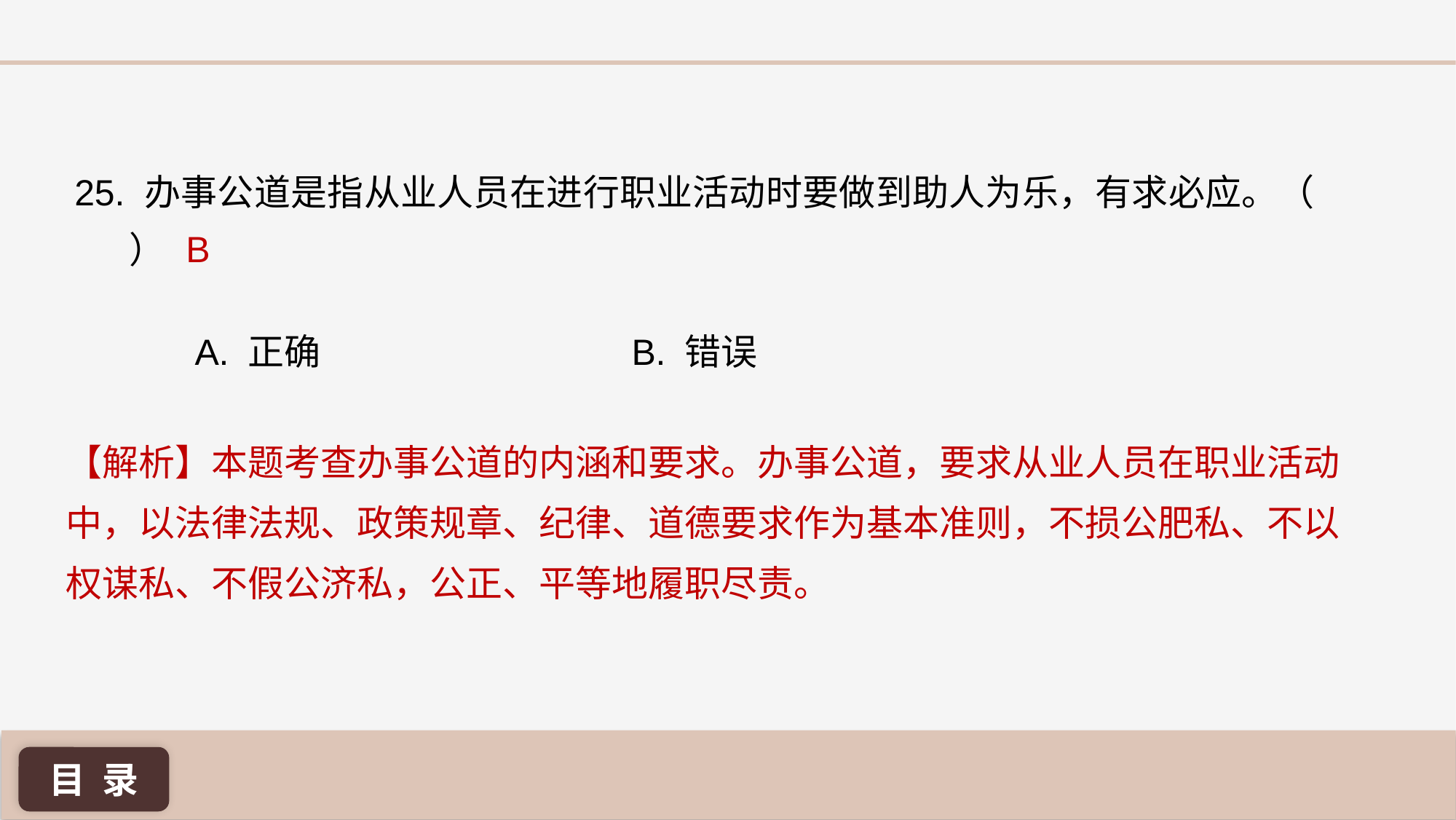

25. 办事公道是指从业人员在进行职业活动时要做到助人为乐，有求必应。（        ）
B
A. 正确 			B. 错误
【解析】本题考查办事公道的内涵和要求。办事公道，要求从业人员在职业活动中，以法律法规、政策规章、纪律、道德要求作为基本准则，不损公肥私、不以权谋私、不假公济私，公正、平等地履职尽责。